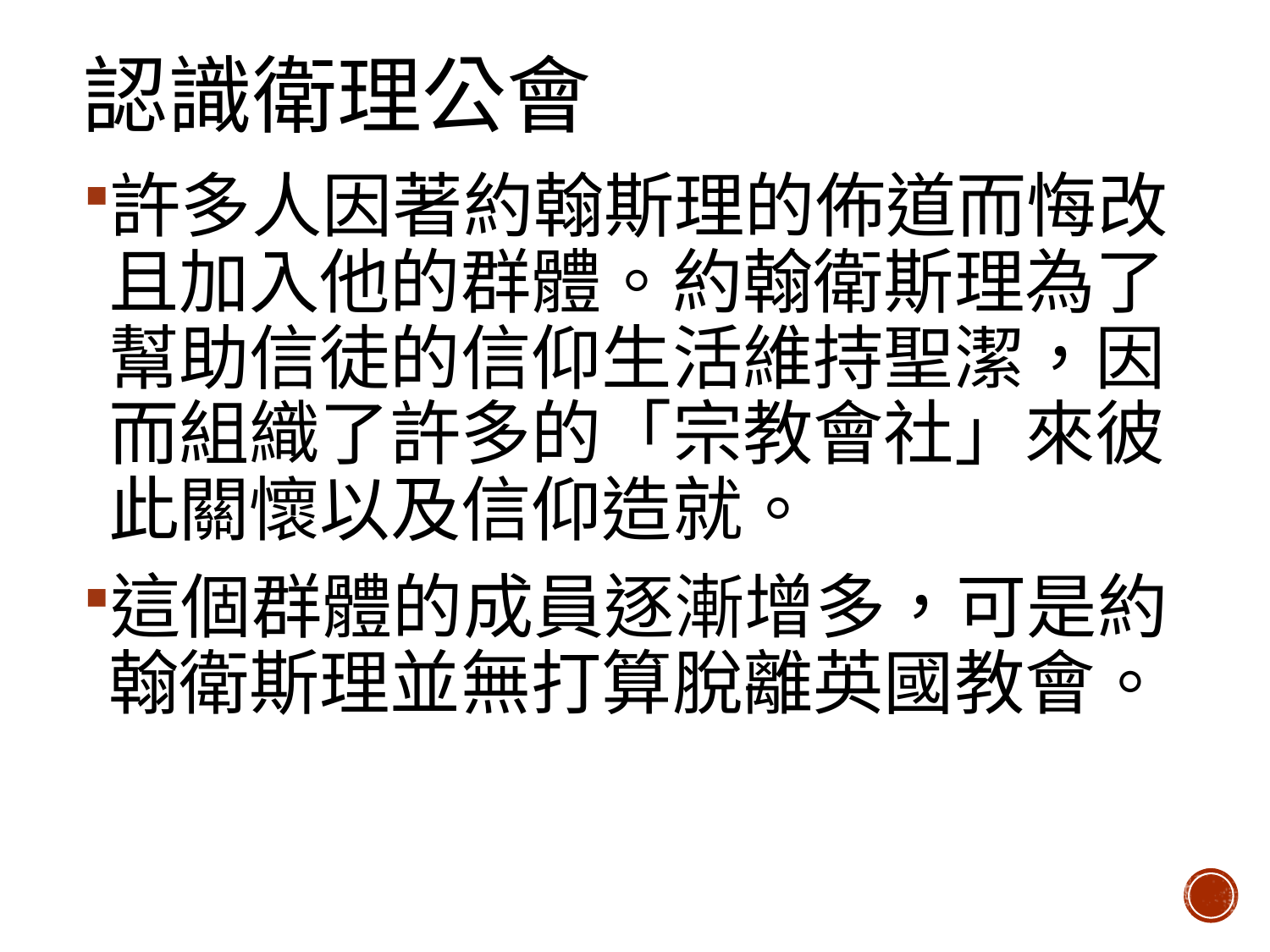

# 認識衛理公會
許多人因著約翰斯理的佈道而悔改且加入他的群體。約翰衛斯理為了幫助信徒的信仰生活維持聖潔，因而組織了許多的「宗教會社」來彼此關懷以及信仰造就。
這個群體的成員逐漸增多，可是約翰衛斯理並無打算脫離英國教會。